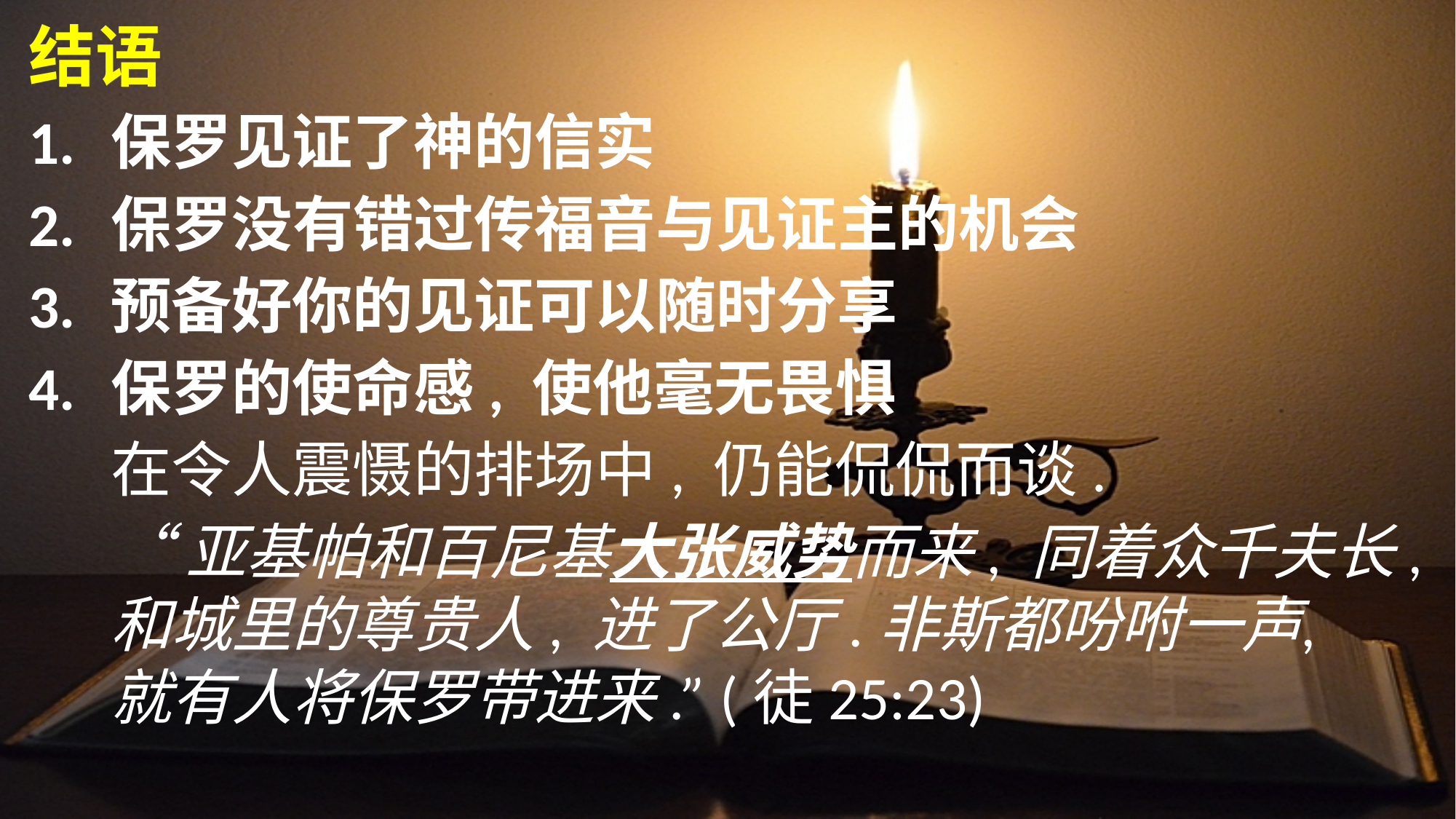

结语
1.	保罗见证了神的信实
2.	保罗没有错过传福音与见证主的机会
3.	预备好你的见证可以随时分享
4.	保罗的使命感, 使他毫无畏惧
	在令人震慑的排场中, 仍能侃侃而谈.
	“亚基帕和百尼基大张威势而来, 同着众千夫长,
	和城里的尊贵人, 进了公厅. 	非斯都吩咐一声,
	就有人将保罗带进来.” (徒25:23)